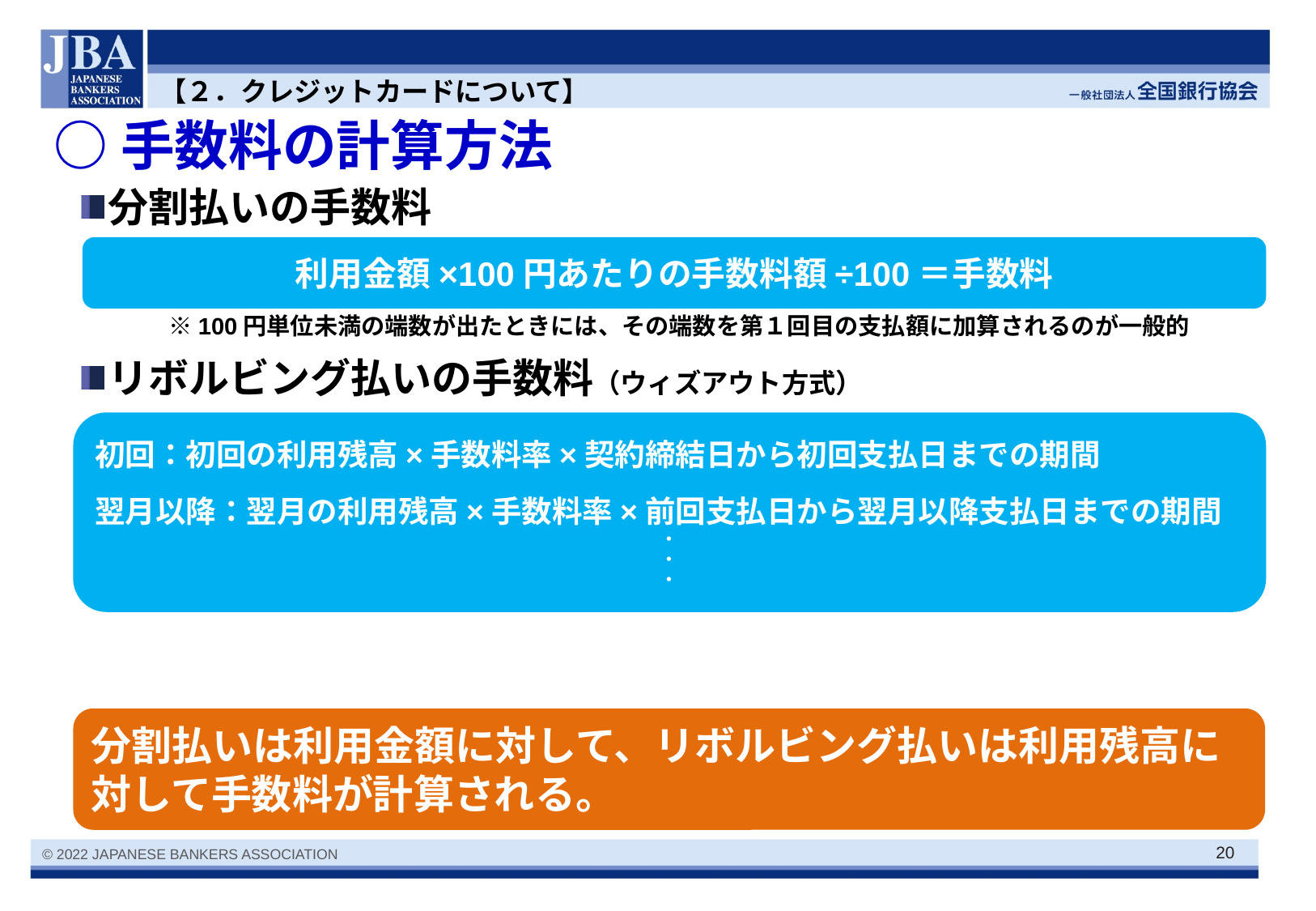

【２．クレジットカードについて】
# ○手数料の計算方法
分割払いの手数料

　　　※100円単位未満の端数が出たときには、その端数を第１回目の支払額に加算されるのが一般的
リボルビング払いの手数料（ウィズアウト方式）

　　　　※支払い中にさらにリボルビング払いでカードを使ったときは、その利用額が支払い残高にプラスされる
利用金額×100円あたりの手数料額÷100＝手数料
初回：初回の利用残高×手数料率×契約締結日から初回支払日までの期間
翌月以降：翌月の利用残高×手数料率×前回支払日から翌月以降支払日までの期間
・
・
・
分割払いは利用金額に対して、リボルビング払いは利用残高に対して手数料が計算される。